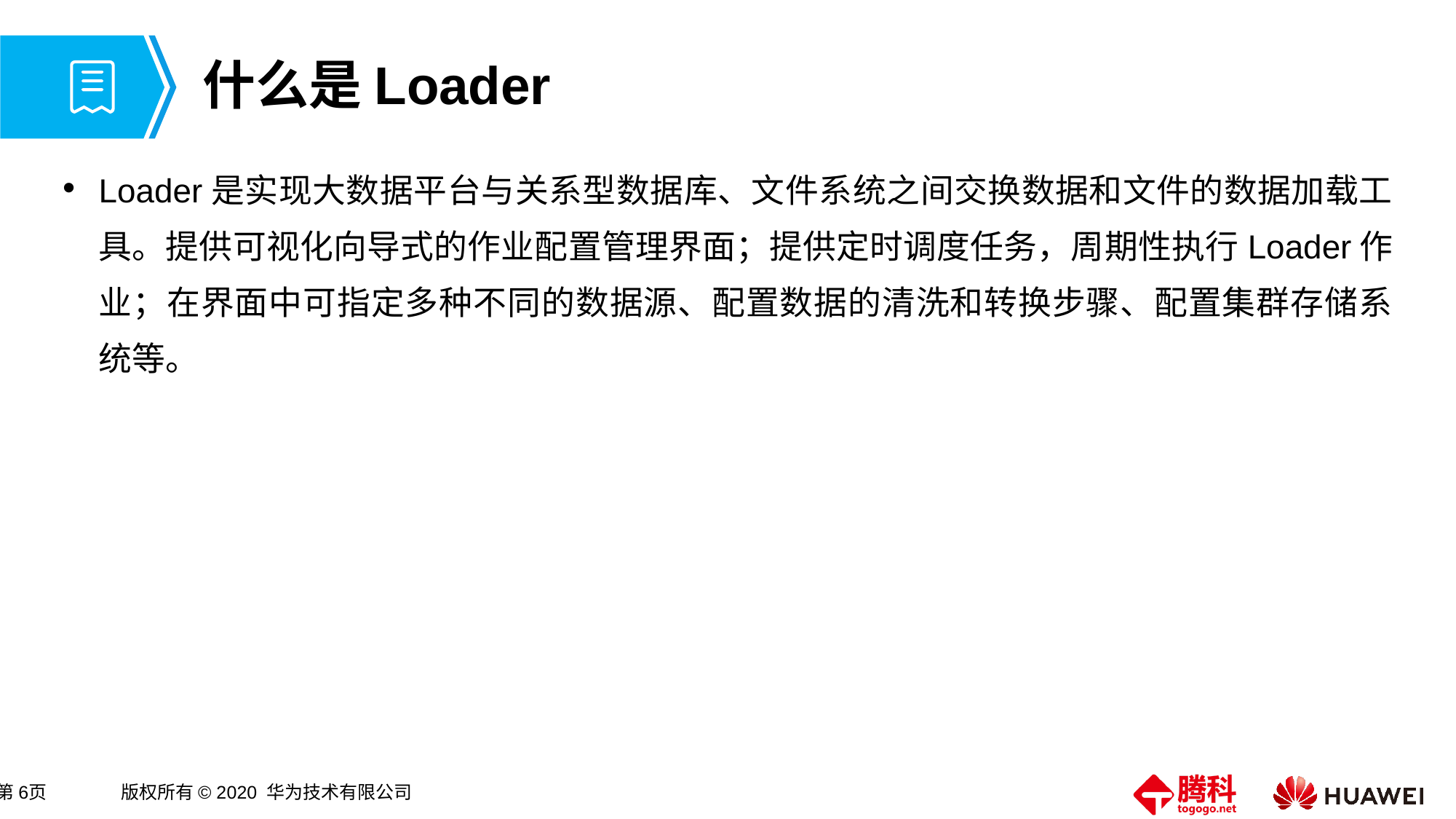

# 什么是Loader
Loader是实现大数据平台与关系型数据库、文件系统之间交换数据和文件的数据加载工具。提供可视化向导式的作业配置管理界面；提供定时调度任务，周期性执行Loader作业；在界面中可指定多种不同的数据源、配置数据的清洗和转换步骤、配置集群存储系统等。